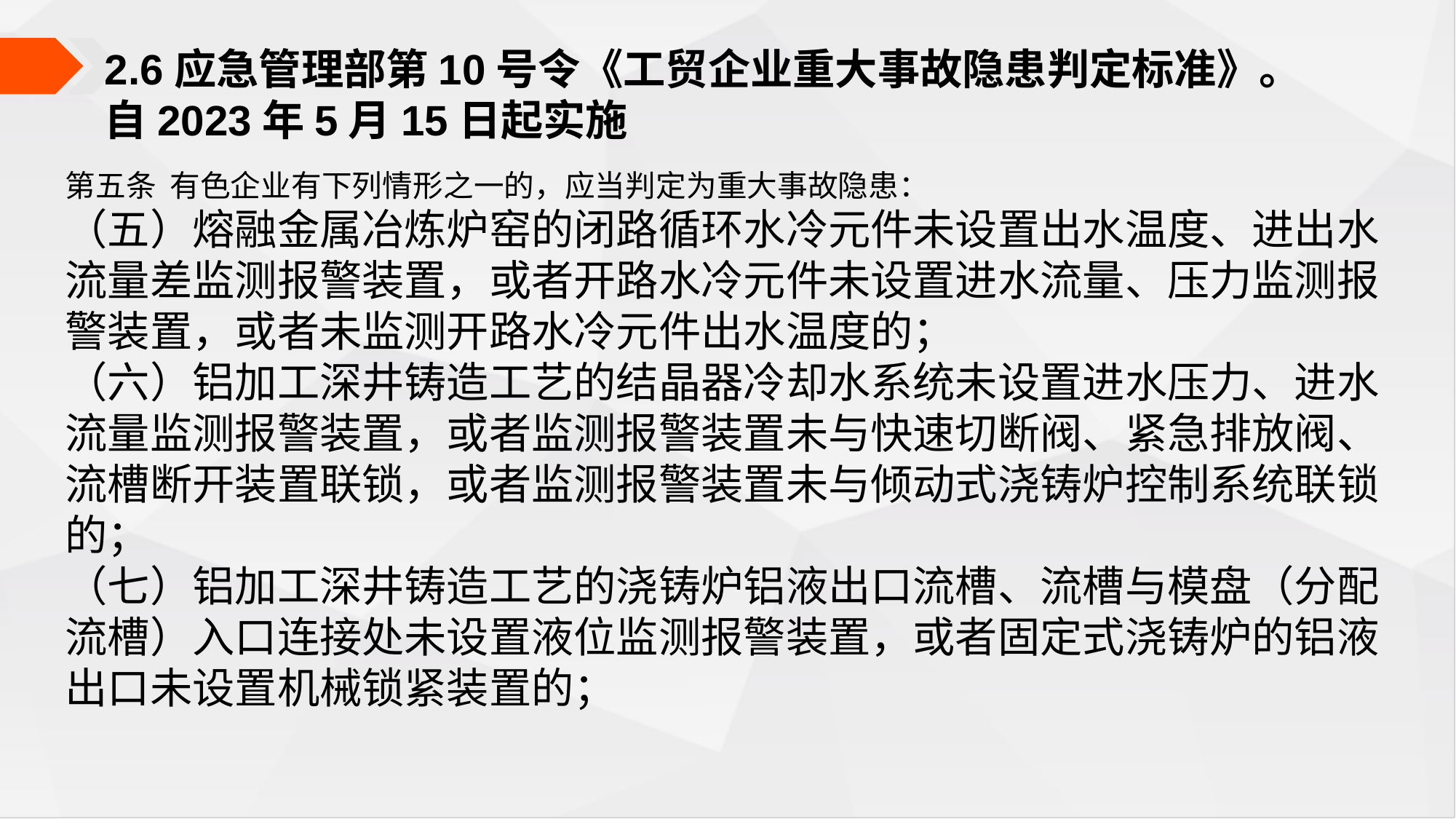

2.6应急管理部第10号令《工贸企业重大事故隐患判定标准》。自2023年5月15日起实施

第五条  有色企业有下列情形之一的，应当判定为重大事故隐患：
（五）熔融金属冶炼炉窑的闭路循环水冷元件未设置出水温度、进出水流量差监测报警装置，或者开路水冷元件未设置进水流量、压力监测报警装置，或者未监测开路水冷元件出水温度的；
（六）铝加工深井铸造工艺的结晶器冷却水系统未设置进水压力、进水流量监测报警装置，或者监测报警装置未与快速切断阀、紧急排放阀、流槽断开装置联锁，或者监测报警装置未与倾动式浇铸炉控制系统联锁的；
（七）铝加工深井铸造工艺的浇铸炉铝液出口流槽、流槽与模盘（分配流槽）入口连接处未设置液位监测报警装置，或者固定式浇铸炉的铝液出口未设置机械锁紧装置的；